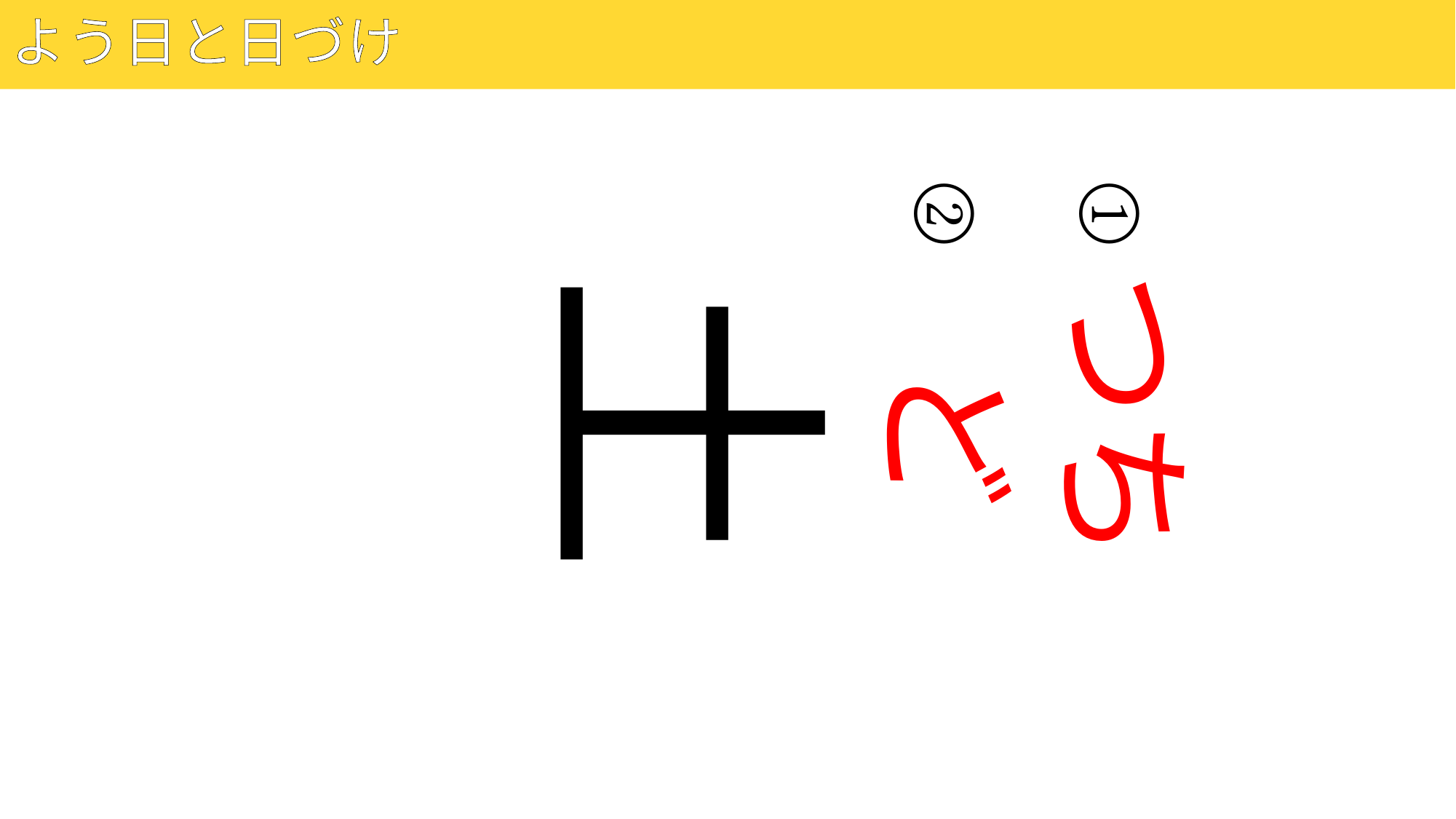

# よう日と日づけ
19
②
①
土
つち
ど